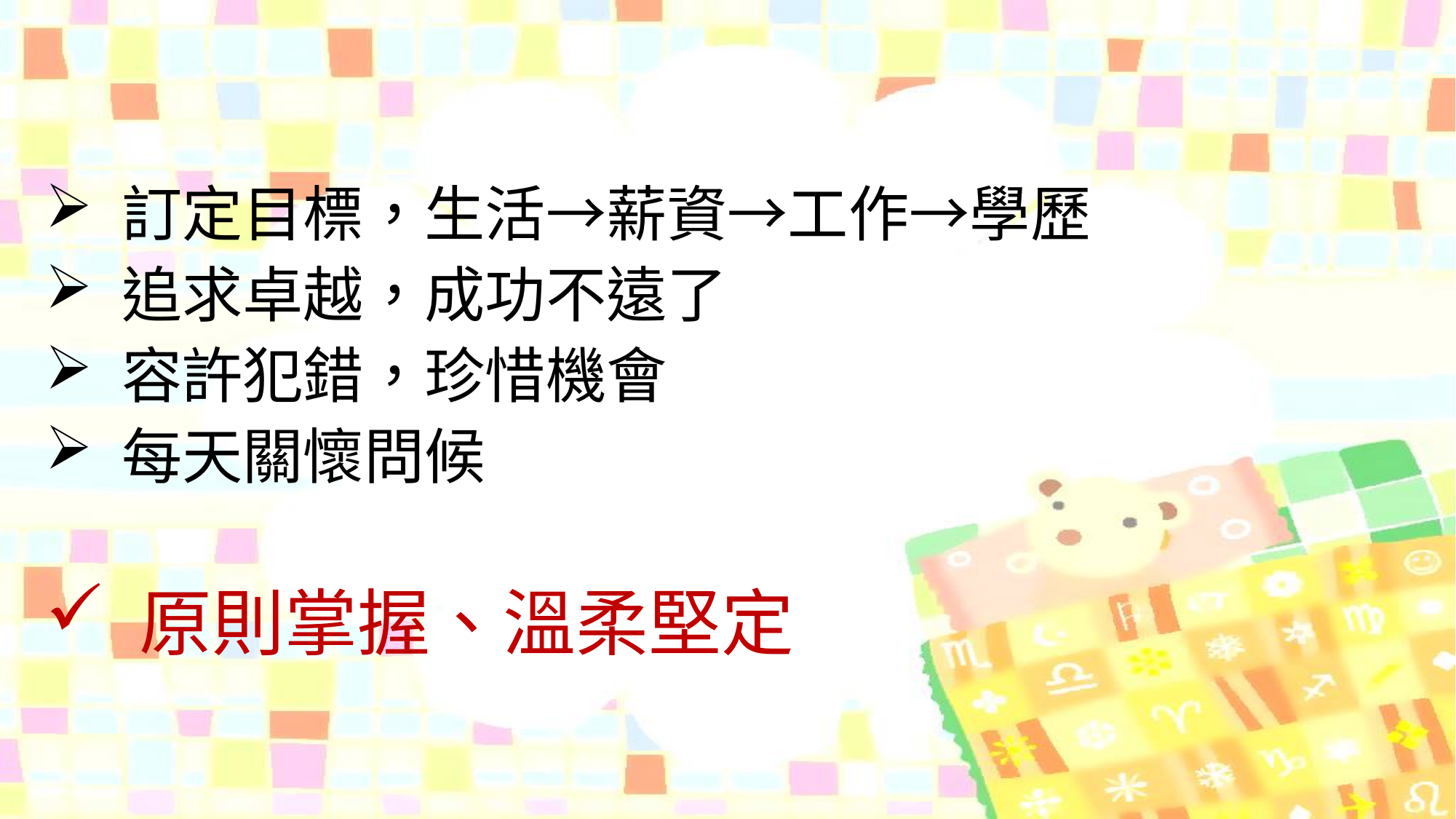

訂定目標，生活→薪資→工作→學歷
 追求卓越，成功不遠了
 容許犯錯，珍惜機會
 每天關懷問候

 原則掌握、溫柔堅定